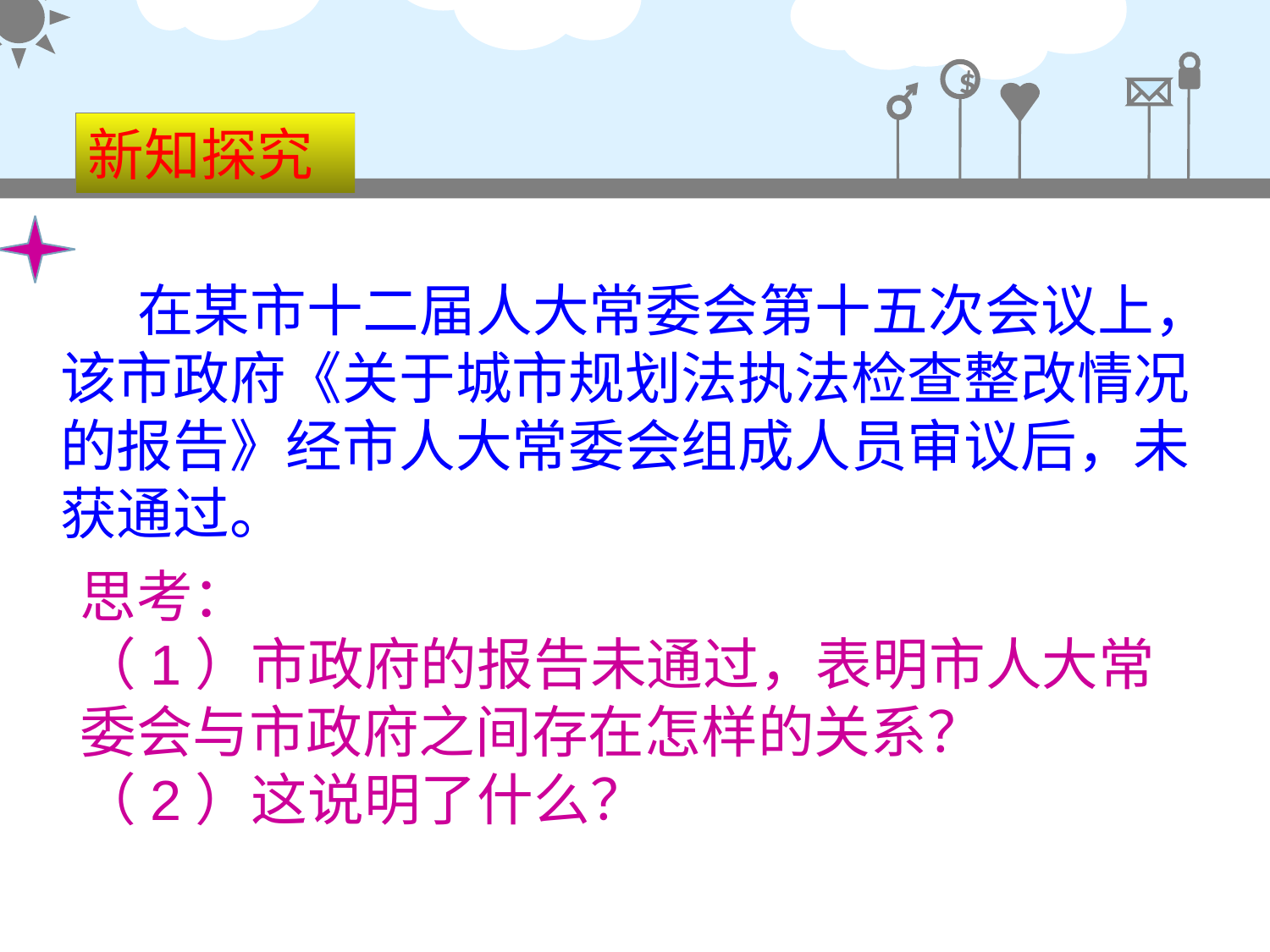

新知探究

     在某市十二届人大常委会第十五次会议上，该市政府《关于城市规划法执法检查整改情况的报告》经市人大常委会组成人员审议后，未获通过。
思考：
（1）市政府的报告未通过，表明市人大常委会与市政府之间存在怎样的关系？
（2）这说明了什么？